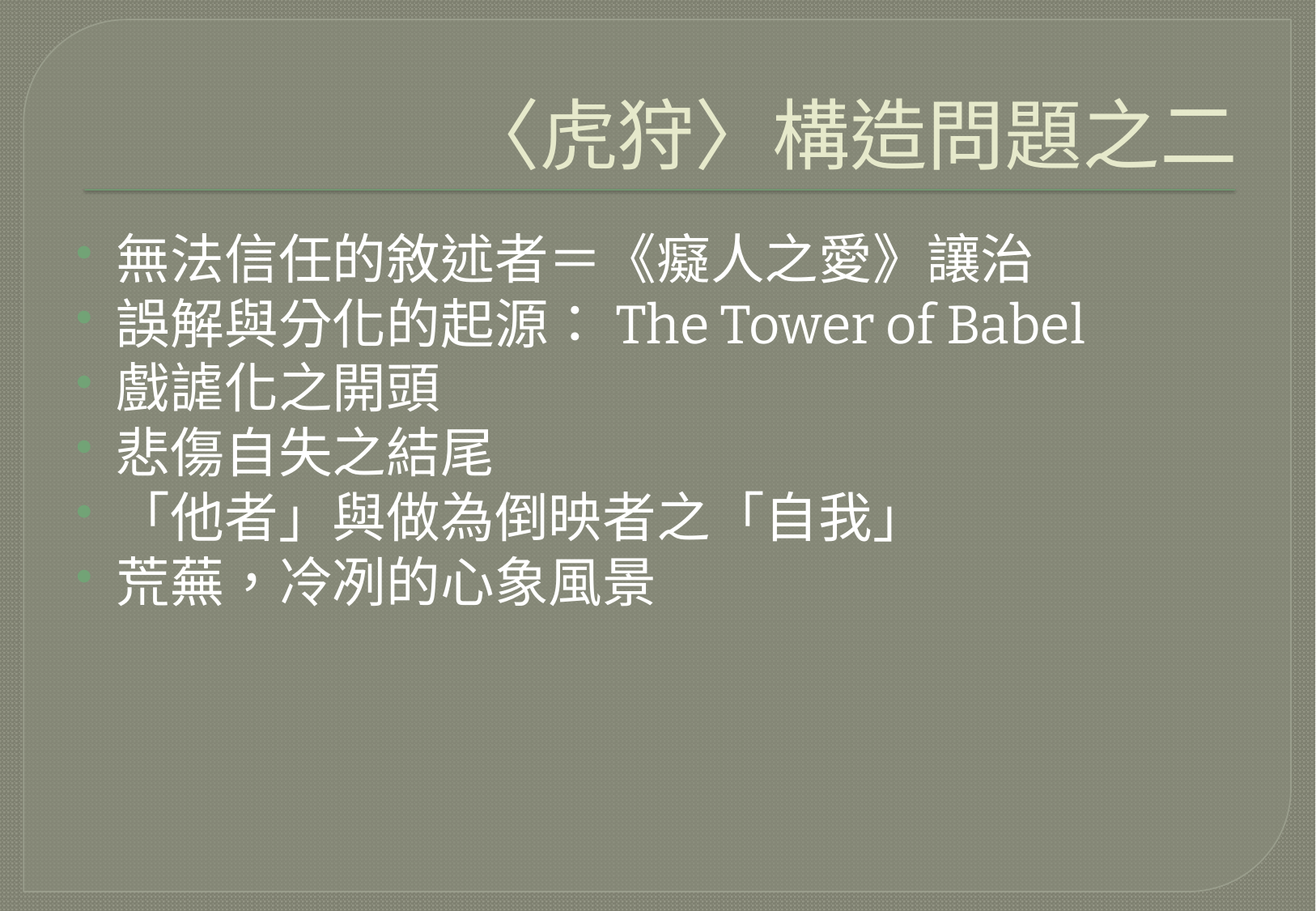

# 〈虎狩〉構造問題之二
無法信任的敘述者＝《癡人之愛》讓治
誤解與分化的起源：The Tower of Babel
戲謔化之開頭
悲傷自失之結尾
「他者」與做為倒映者之「自我」
荒蕪，冷冽的心象風景